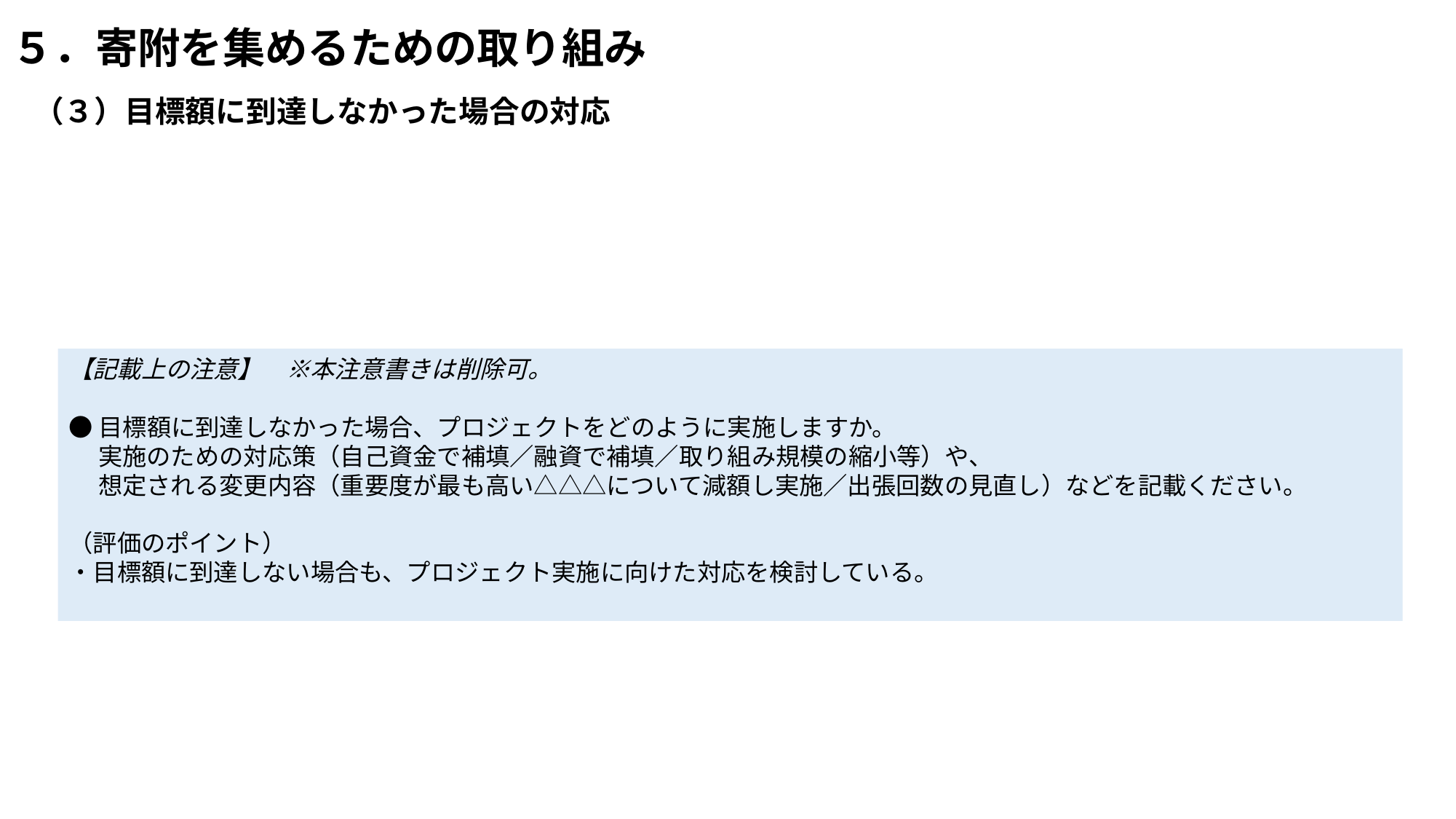

# ５．寄附を集めるための取り組み
（３）目標額に到達しなかった場合の対応
【記載上の注意】　※本注意書きは削除可。

●目標額に到達しなかった場合、プロジェクトをどのように実施しますか。
　 実施のための対応策（自己資金で補填／融資で補填／取り組み規模の縮小等）や、
　 想定される変更内容（重要度が最も高い△△△について減額し実施／出張回数の見直し）などを記載ください。

（評価のポイント）
・目標額に到達しない場合も、プロジェクト実施に向けた対応を検討している。